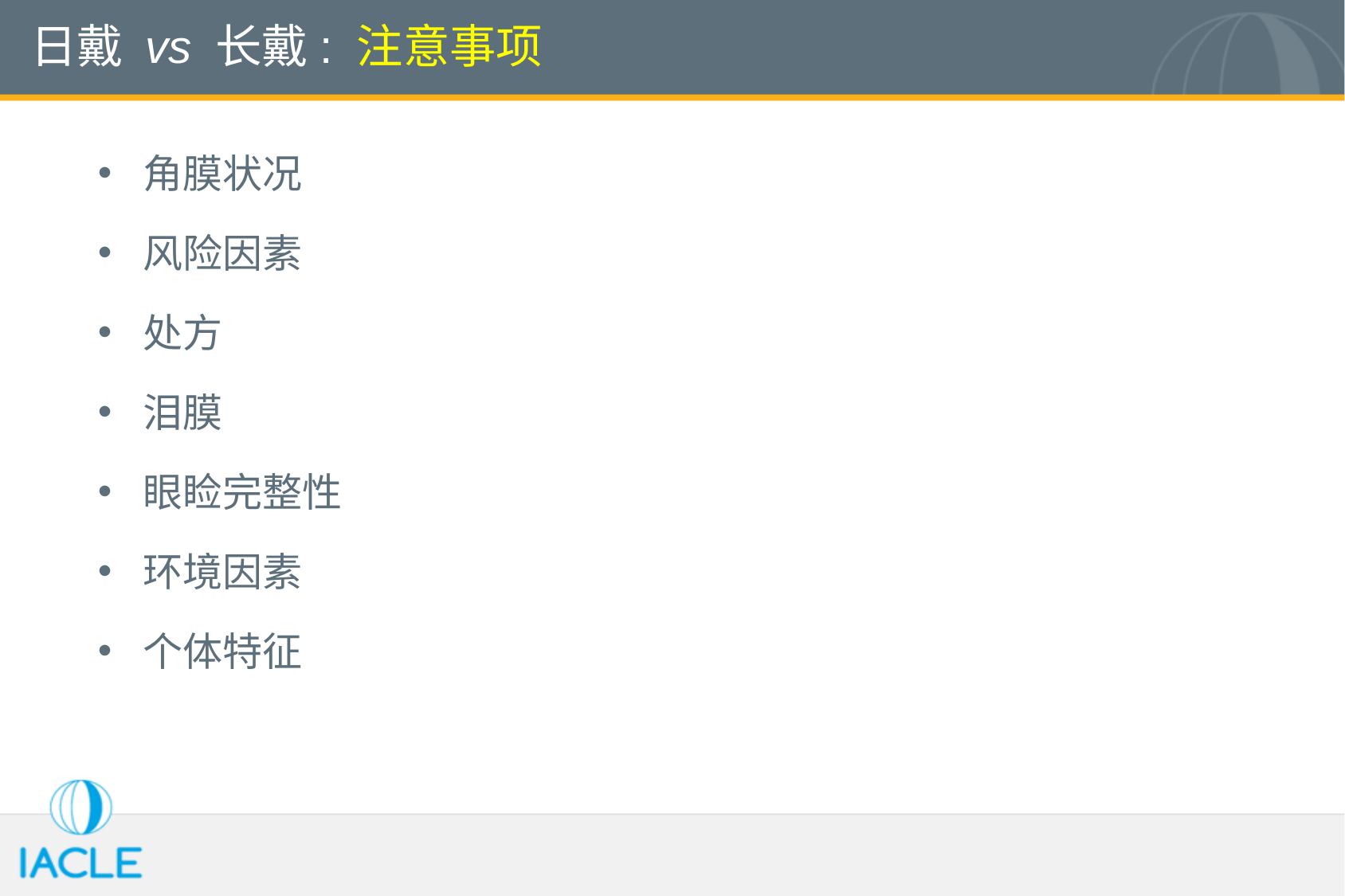

# 日戴 vs 长戴: 注意事项
角膜状况
风险因素
处方
泪膜
眼睑完整性
环境因素
个体特征